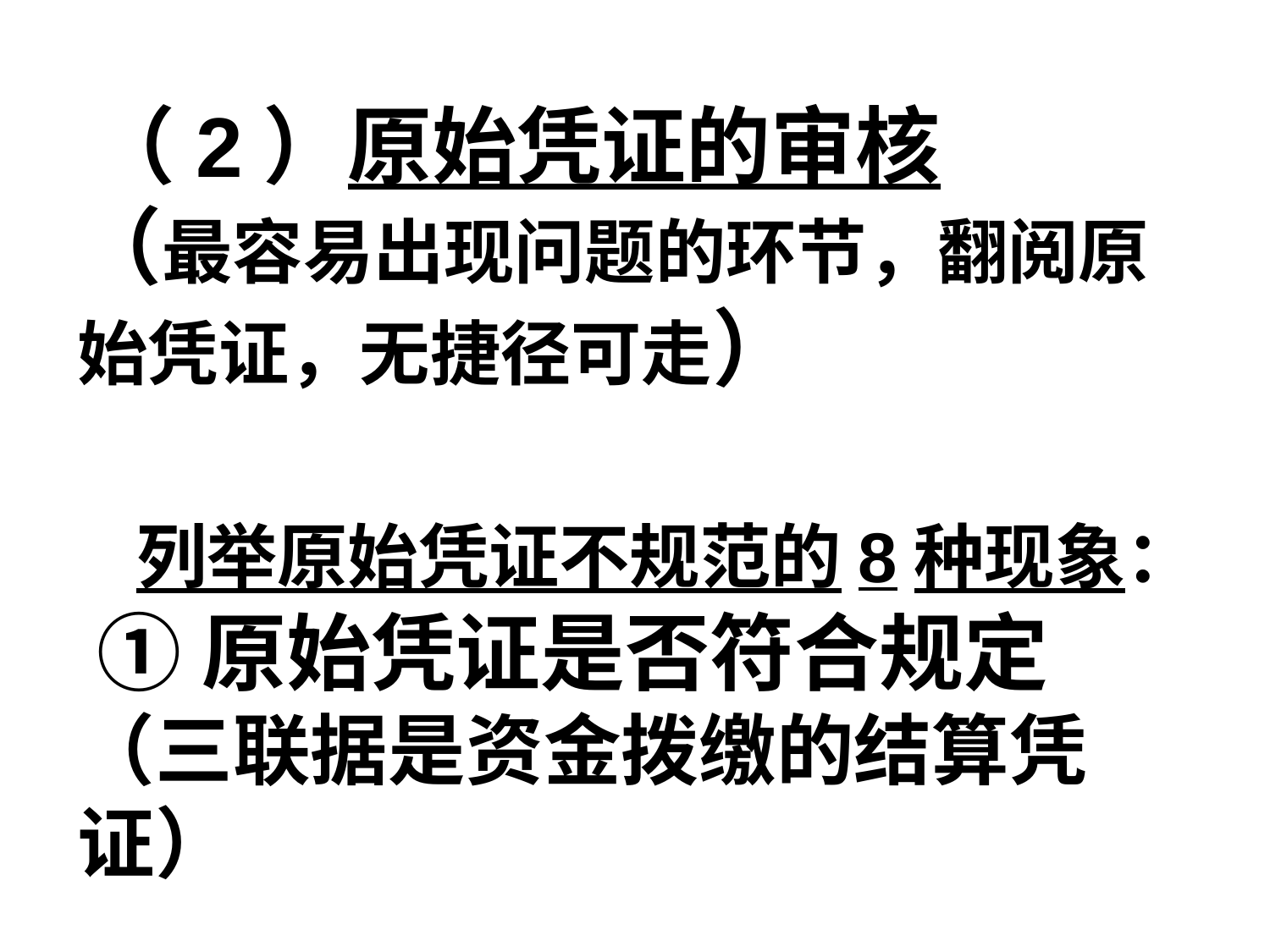

#
 （2）原始凭证的审核
（最容易出现问题的环节，翻阅原始凭证，无捷径可走）

  列举原始凭证不规范的8种现象：
 ①原始凭证是否符合规定
（三联据是资金拨缴的结算凭证）